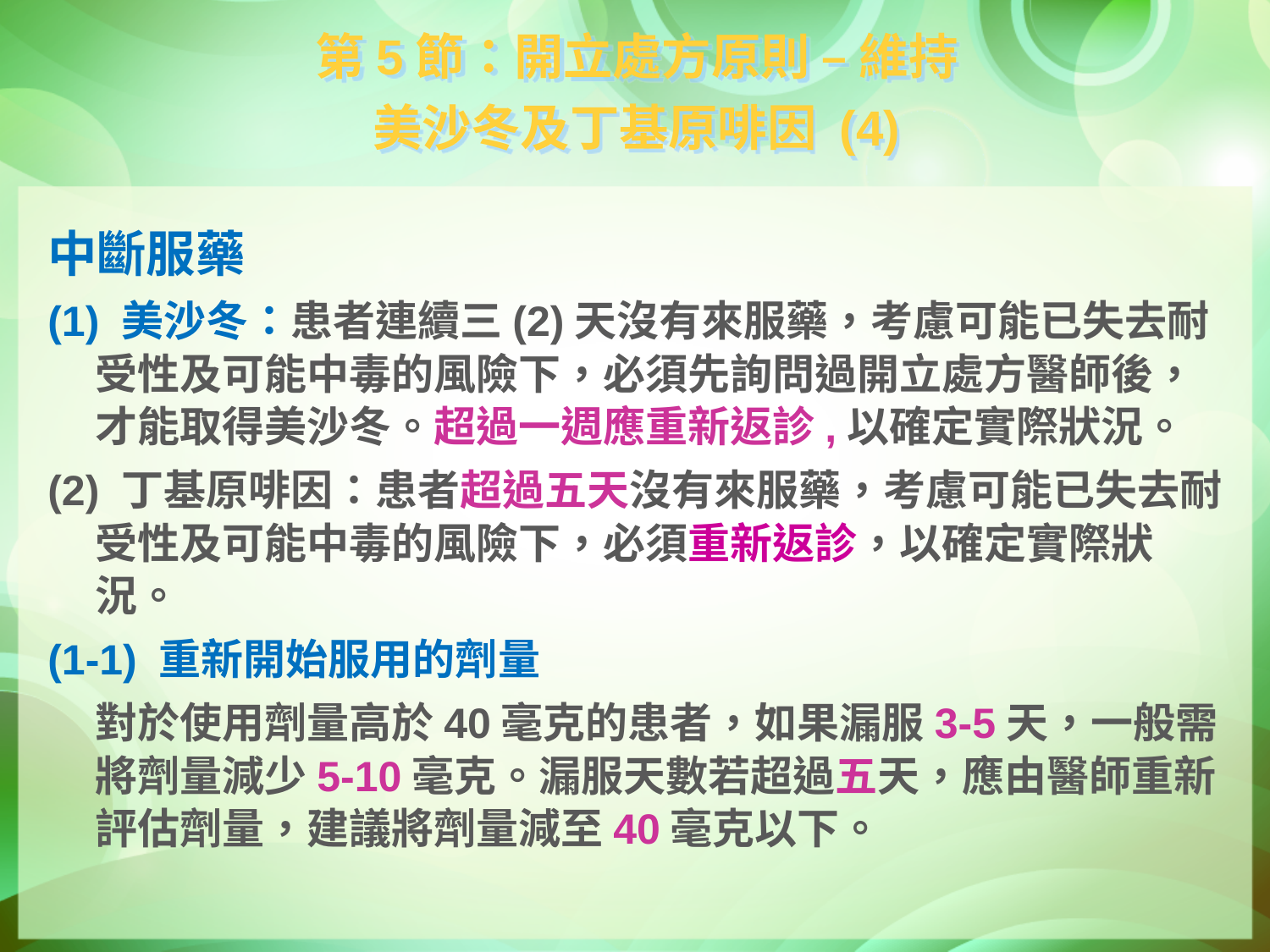

第5節：開立處方原則 – 維持
美沙冬及丁基原啡因 (4)
中斷服藥
(1) 美沙冬：患者連續三(2)天沒有來服藥，考慮可能已失去耐受性及可能中毒的風險下，必須先詢問過開立處方醫師後，才能取得美沙冬。超過一週應重新返診,以確定實際狀況。
(2) 丁基原啡因：患者超過五天沒有來服藥，考慮可能已失去耐受性及可能中毒的風險下，必須重新返診，以確定實際狀況。
(1-1) 重新開始服用的劑量
	對於使用劑量高於40毫克的患者，如果漏服3-5天，一般需將劑量減少5-10毫克。漏服天數若超過五天，應由醫師重新評估劑量，建議將劑量減至40毫克以下。